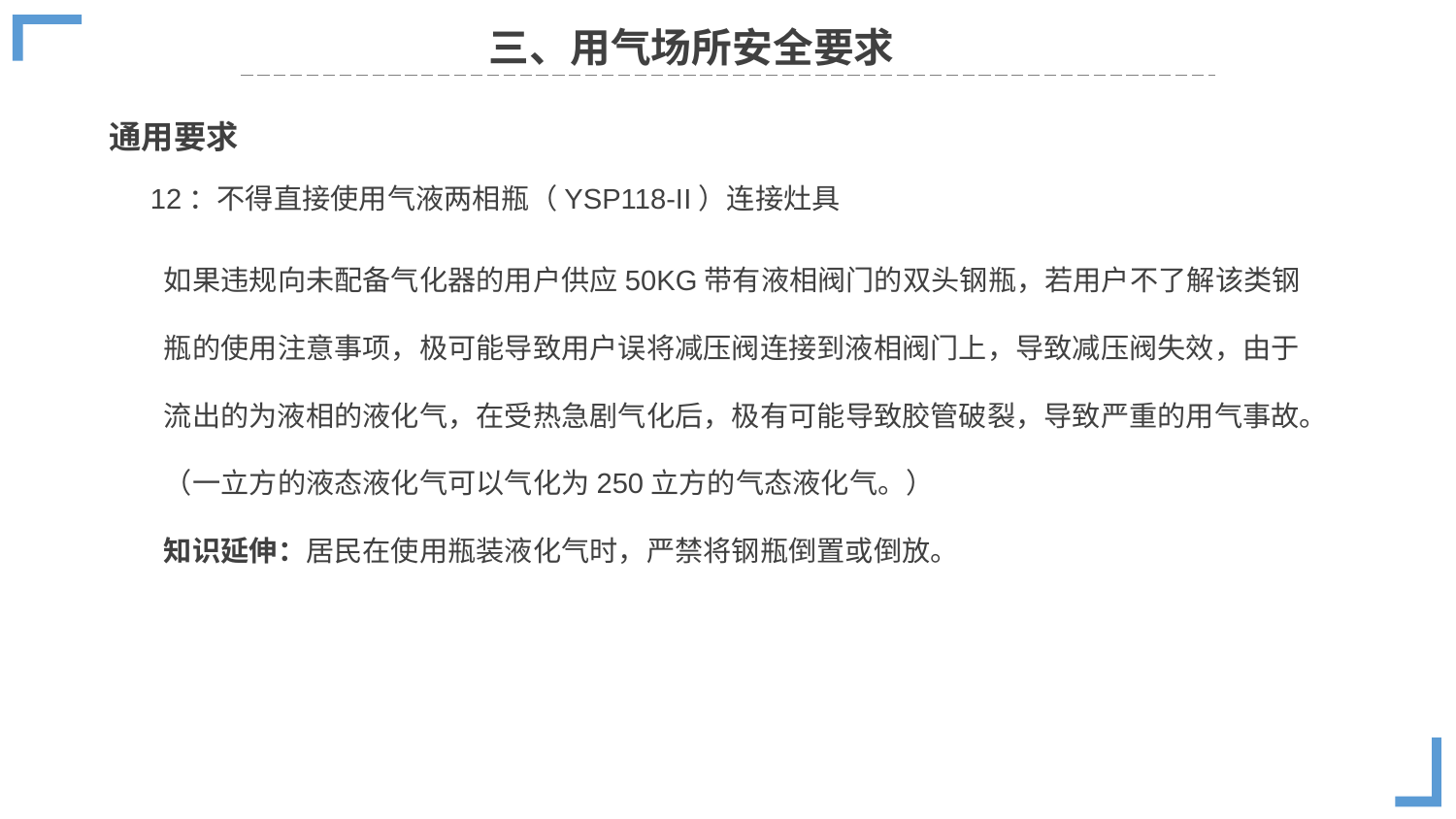

三、用气场所安全要求
通用要求
12：不得直接使用气液两相瓶（YSP118-II）连接灶具
如果违规向未配备气化器的用户供应50KG带有液相阀门的双头钢瓶，若用户不了解该类钢瓶的使用注意事项，极可能导致用户误将减压阀连接到液相阀门上，导致减压阀失效，由于流出的为液相的液化气，在受热急剧气化后，极有可能导致胶管破裂，导致严重的用气事故。（一立方的液态液化气可以气化为250立方的气态液化气。）
知识延伸：居民在使用瓶装液化气时，严禁将钢瓶倒置或倒放。